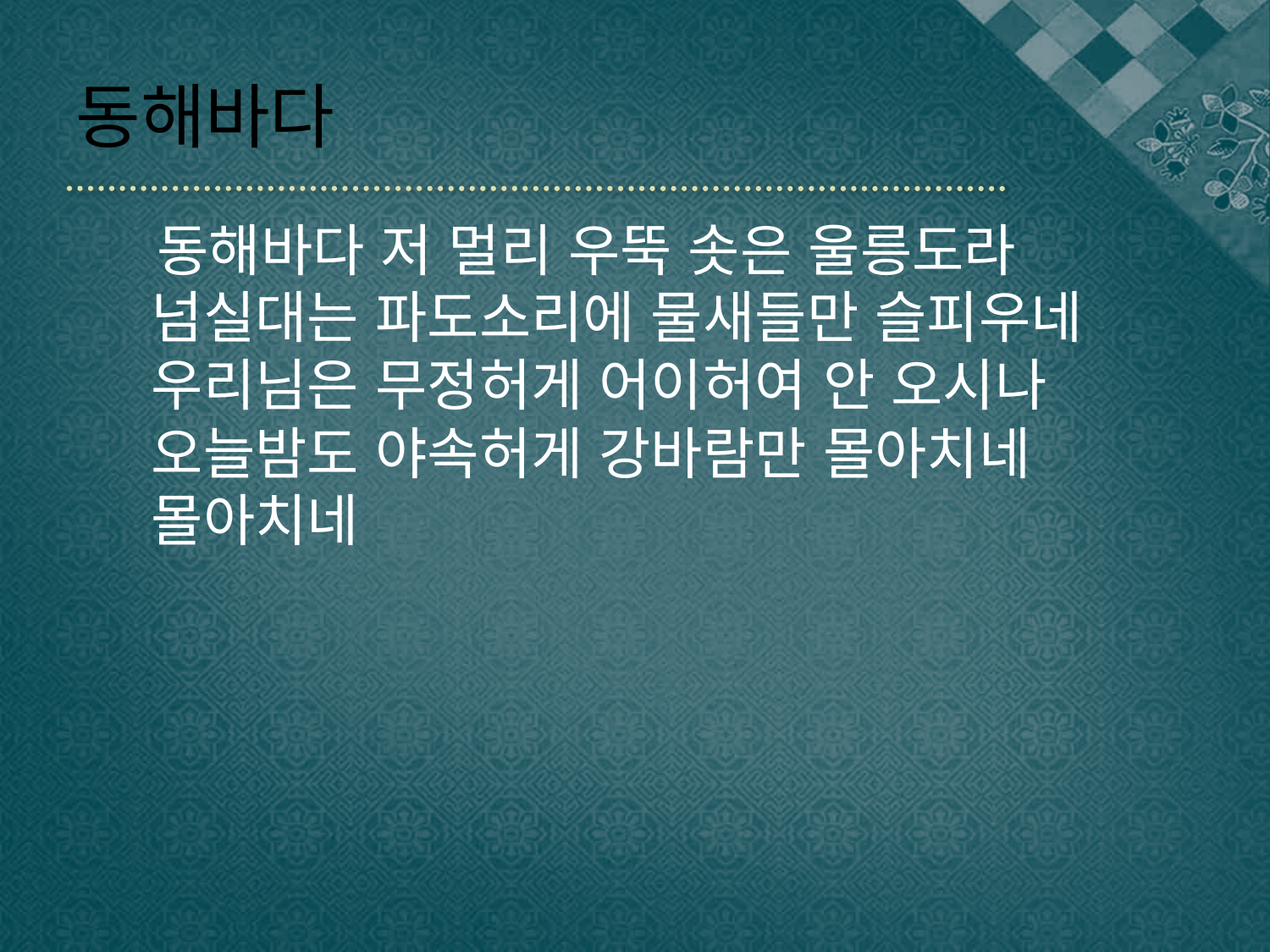

# 동해바다
    동해바다 저 멀리 우뚝 솟은 울릉도라
넘실대는 파도소리에 물새들만 슬피우네
우리님은 무정허게 어이허여 안 오시나
오늘밤도 야속허게 강바람만 몰아치네 몰아치네